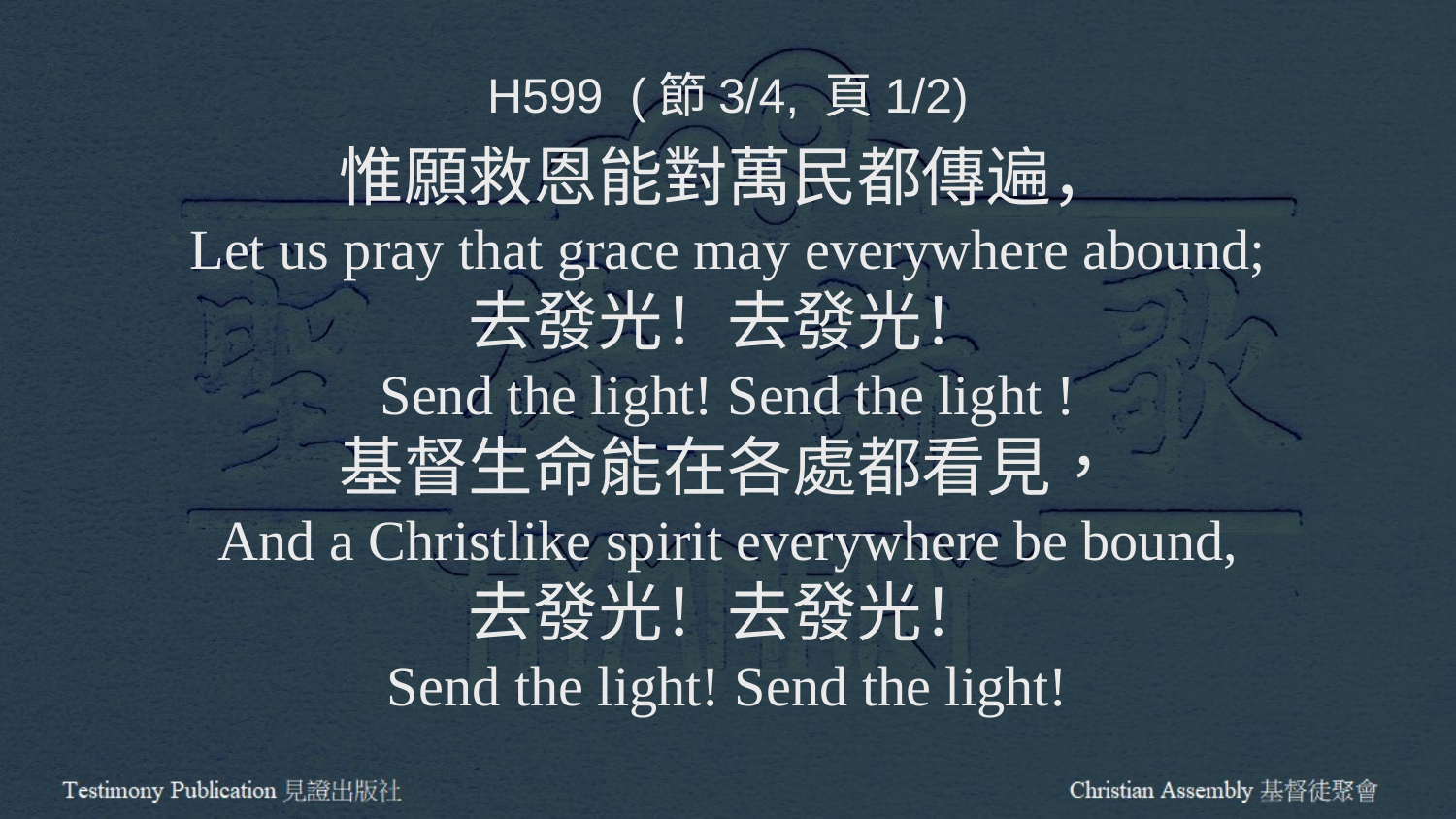

H599  (節3/4, 頁1/2)
惟願救恩能對萬民都傳遍，
Let us pray that grace may everywhere abound;
去發光！去發光！
Send the light! Send the light !
基督生命能在各處都看見，
And a Christlike spirit everywhere be bound,
去發光！去發光！
Send the light! Send the light!